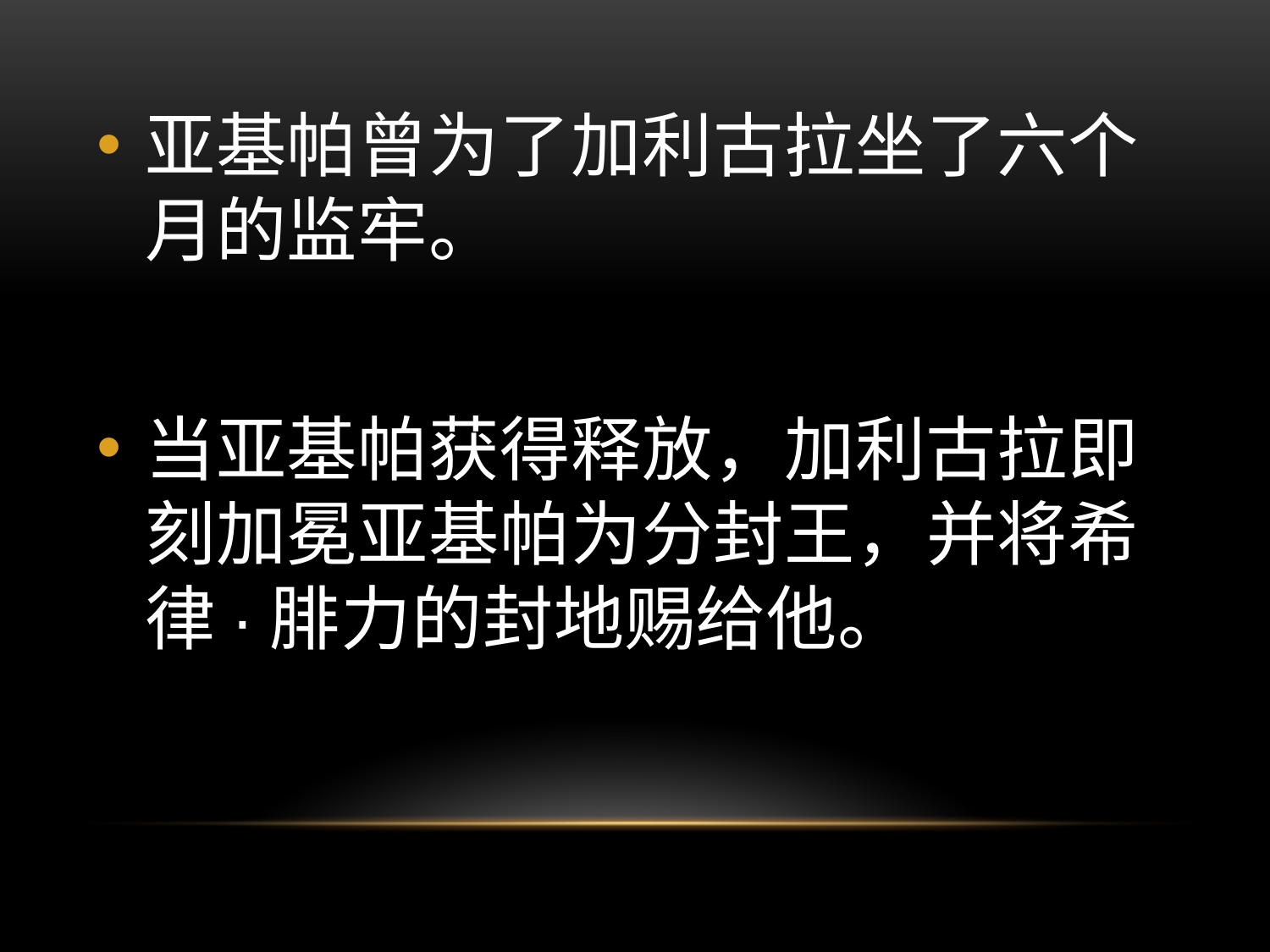

亚基帕曾为了加利古拉坐了六个月的监牢。

当亚基帕获得释放，加利古拉即刻加冕亚基帕为分封王，并将希律·腓力的封地赐给他。